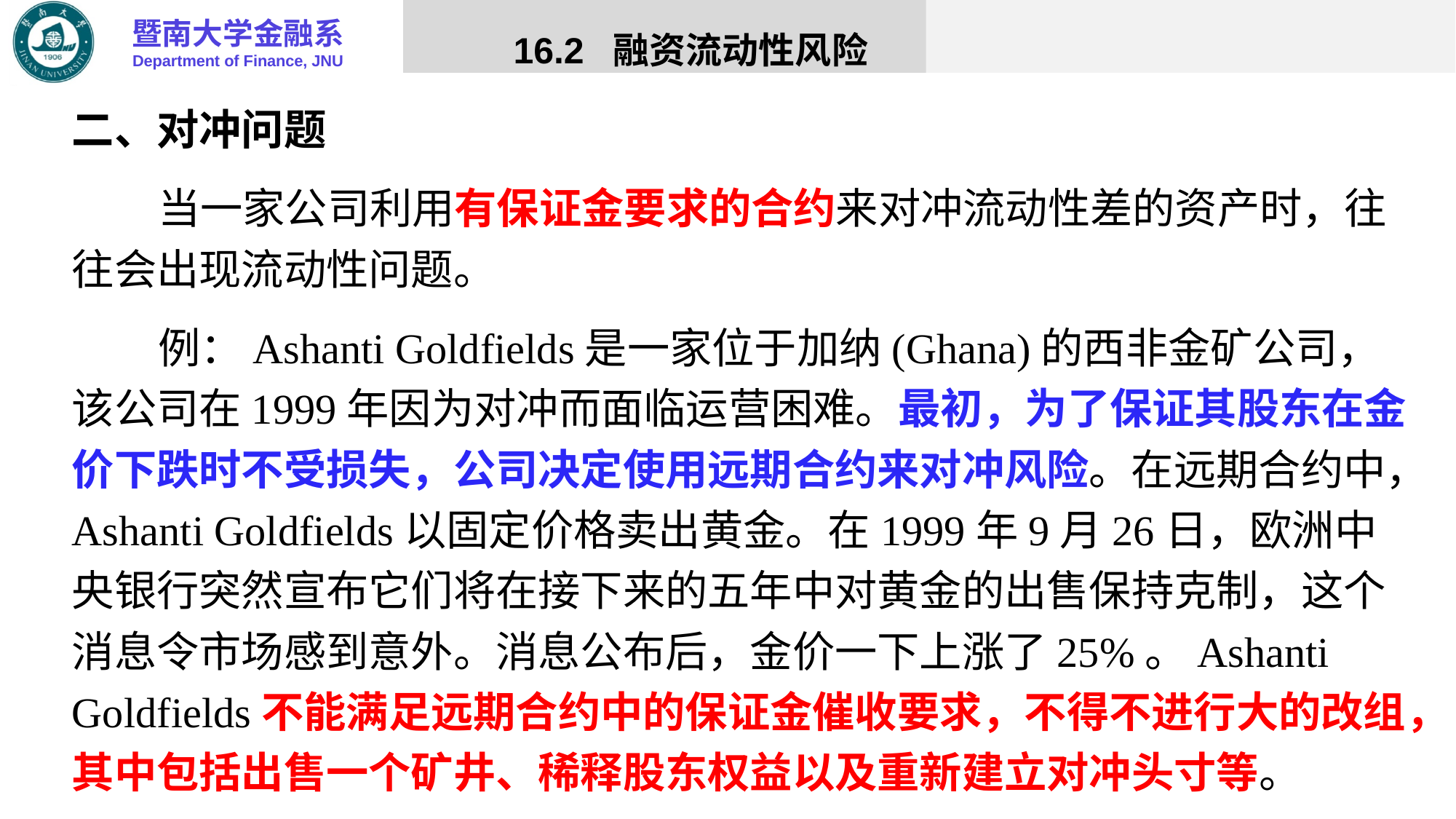

16.2  融资流动性风险
二、对冲问题
当一家公司利用有保证金要求的合约来对冲流动性差的资产时，往往会出现流动性问题。
例：Ashanti Goldfields是一家位于加纳(Ghana)的西非金矿公司，该公司在1999年因为对冲而面临运营困难。最初，为了保证其股东在金价下跌时不受损失，公司决定使用远期合约来对冲风险。在远期合约中，Ashanti Goldfields以固定价格卖出黄金。在1999年9月26日，欧洲中央银行突然宣布它们将在接下来的五年中对黄金的出售保持克制，这个消息令市场感到意外。消息公布后，金价一下上涨了25%。Ashanti Goldfields不能满足远期合约中的保证金催收要求，不得不进行大的改组，其中包括出售一个矿井、稀释股东权益以及重新建立对冲头寸等。